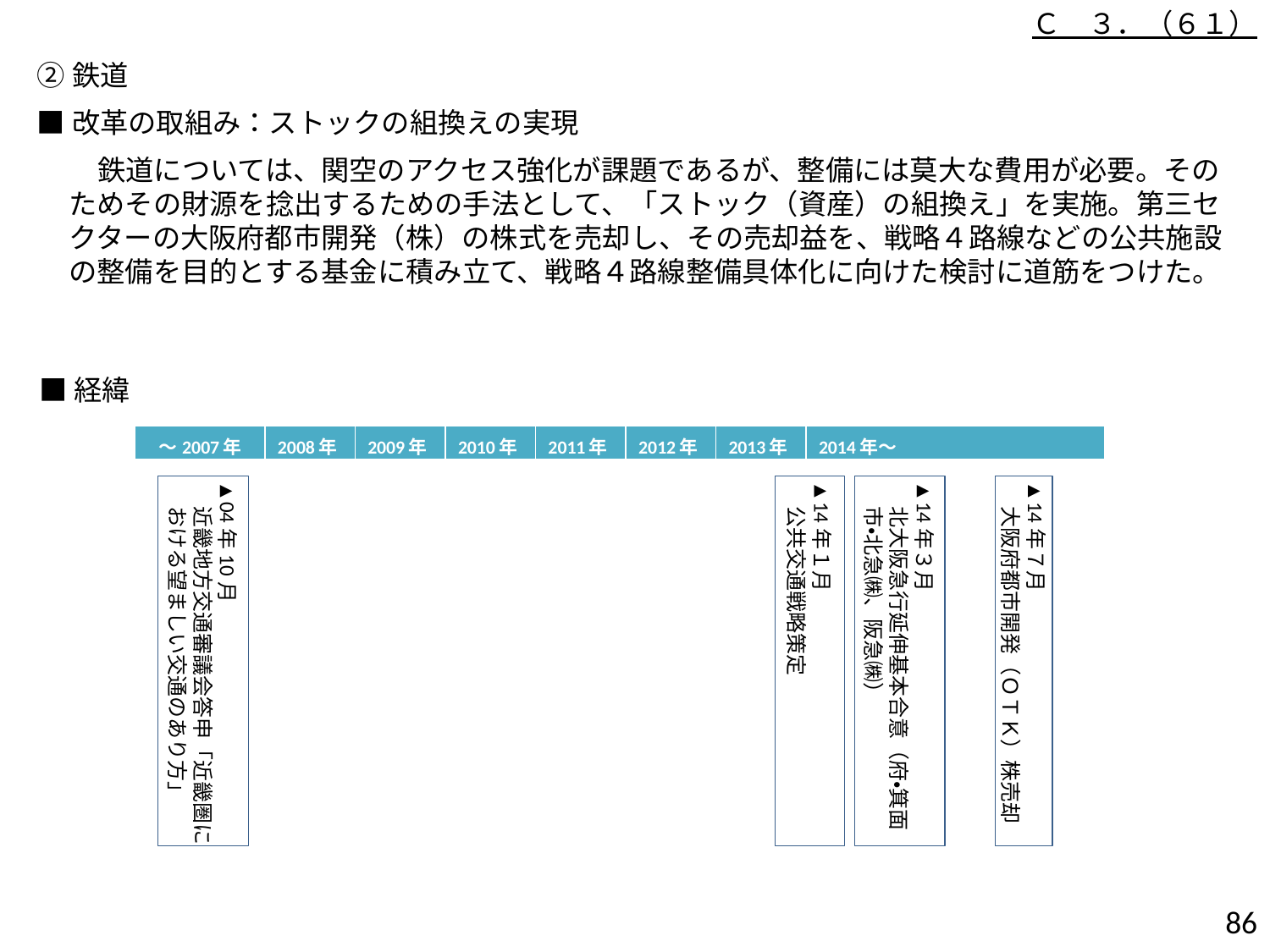

Ｃ　３．（６１）
②鉄道
■改革の取組み：ストックの組換えの実現
　鉄道については、関空のアクセス強化が課題であるが、整備には莫大な費用が必要。そのためその財源を捻出するための手法として、「ストック（資産）の組換え」を実施。第三セクターの大阪府都市開発（株）の株式を売却し、その売却益を、戦略４路線などの公共施設の整備を目的とする基金に積み立て、戦略４路線整備具体化に向けた検討に道筋をつけた。
■経緯
| ～2007年 | 2008年 | 2009年 | 2010年 | 2011年 | 2012年 | 2013年 | 2014年～ |
| --- | --- | --- | --- | --- | --- | --- | --- |
▲04年10月
近畿地方交通審議会答申「近畿圏における望ましい交通のあり方」
▲14年１月
公共交通戦略策定
▲14年３月
北大阪急行延伸基本合意（府・箕面市・北急㈱、阪急㈱）
▲14年７月
大阪府都市開発（ＯＴＫ）株売却
86